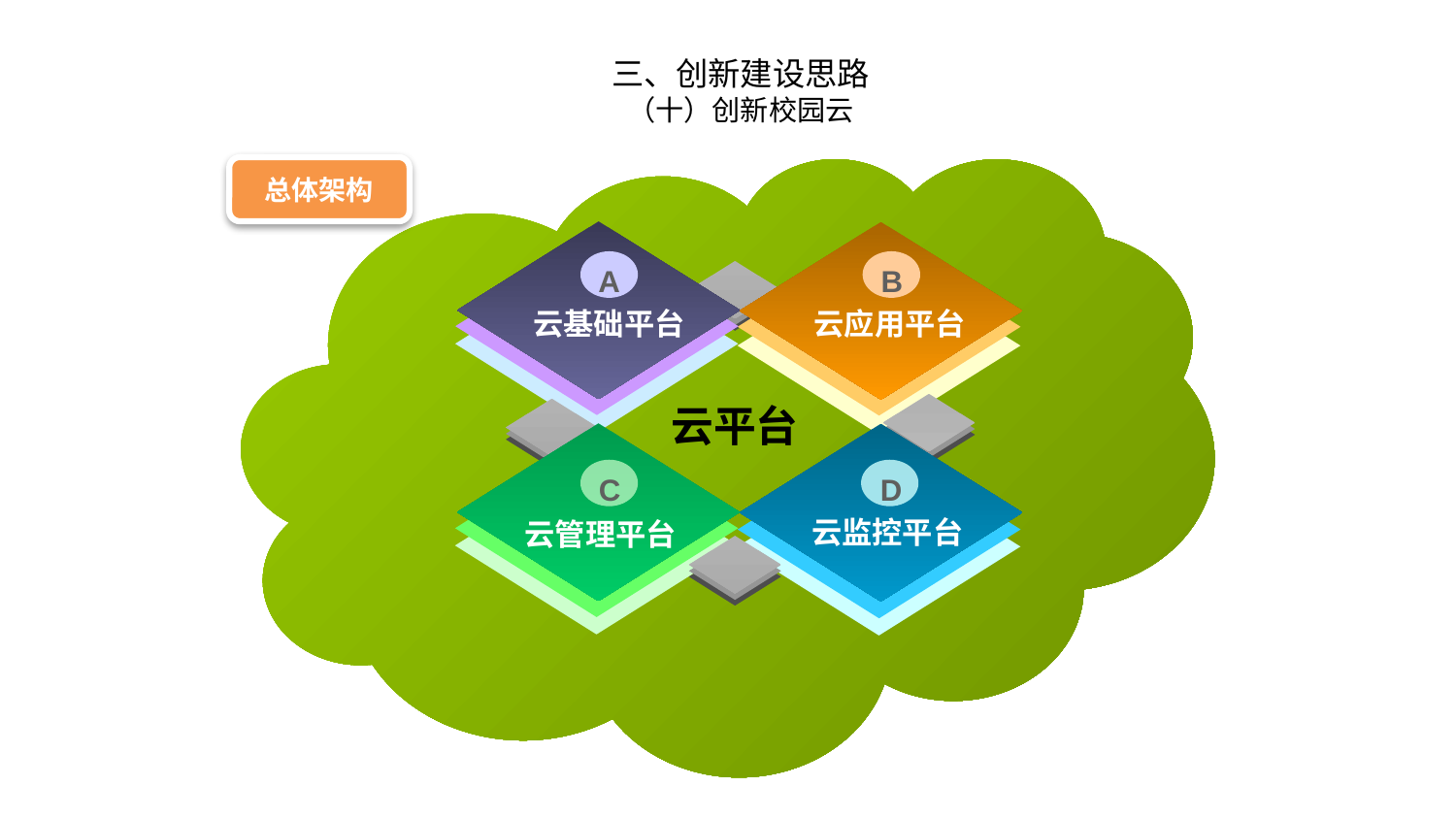

# 三、创新建设思路 （十）创新校园云
总体架构

A
B

云基础平台
云应用平台
云平台

D
C
云监控平台
云管理平台